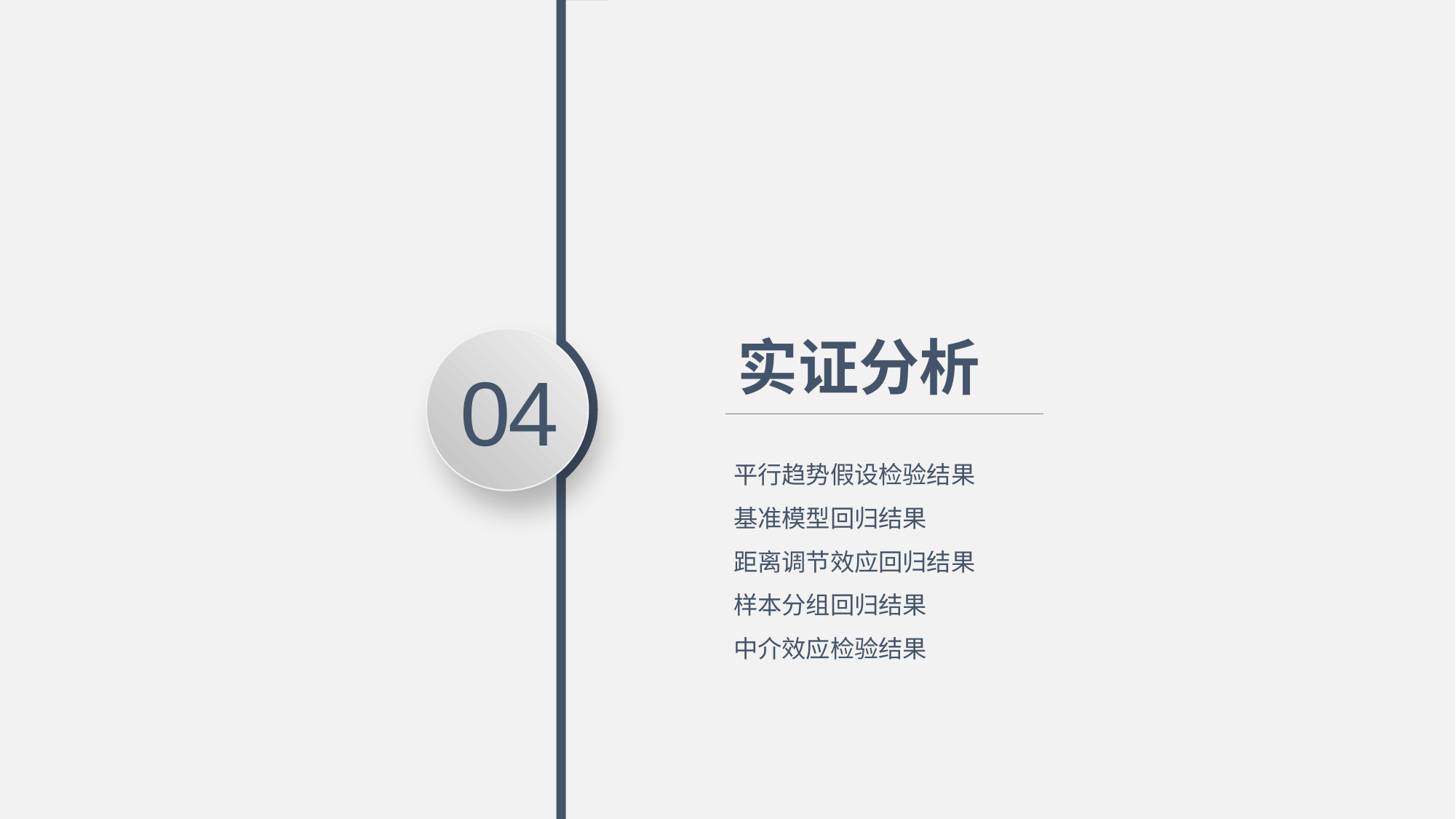

实证分析

04

平行趋势假设检验结果
基准模型回归结果
距离调节效应回归结果
样本分组回归结果
中介效应检验结果